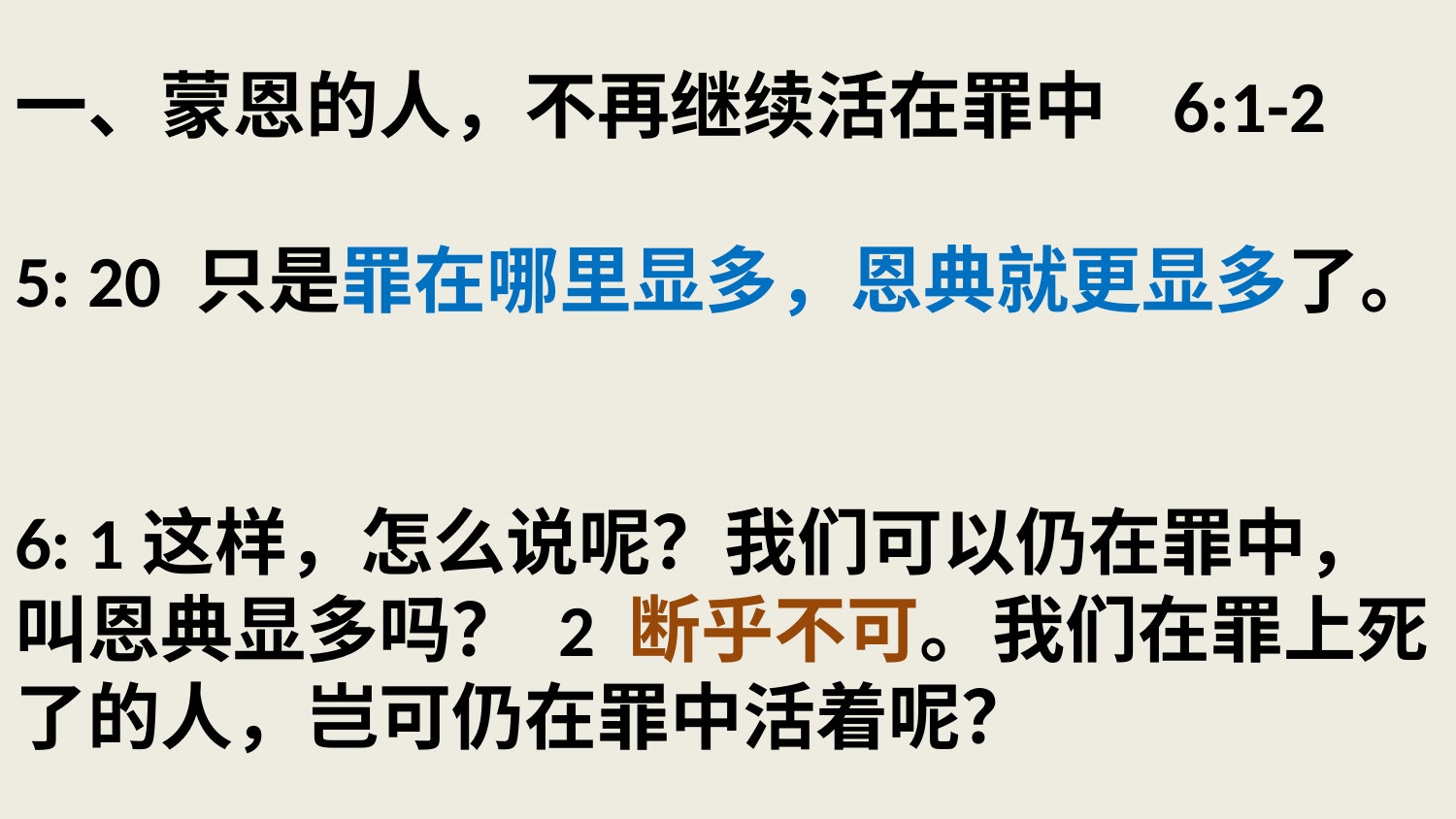

# 一、蒙恩的人，不再继续活在罪中   6:1-2 5: 20 只是罪在哪里显多，恩典就更显多了。 6: 1这样，怎么说呢？我们可以仍在罪中，叫恩典显多吗？ 2 断乎不可。我们在罪上死了的人，岂可仍在罪中活着呢？